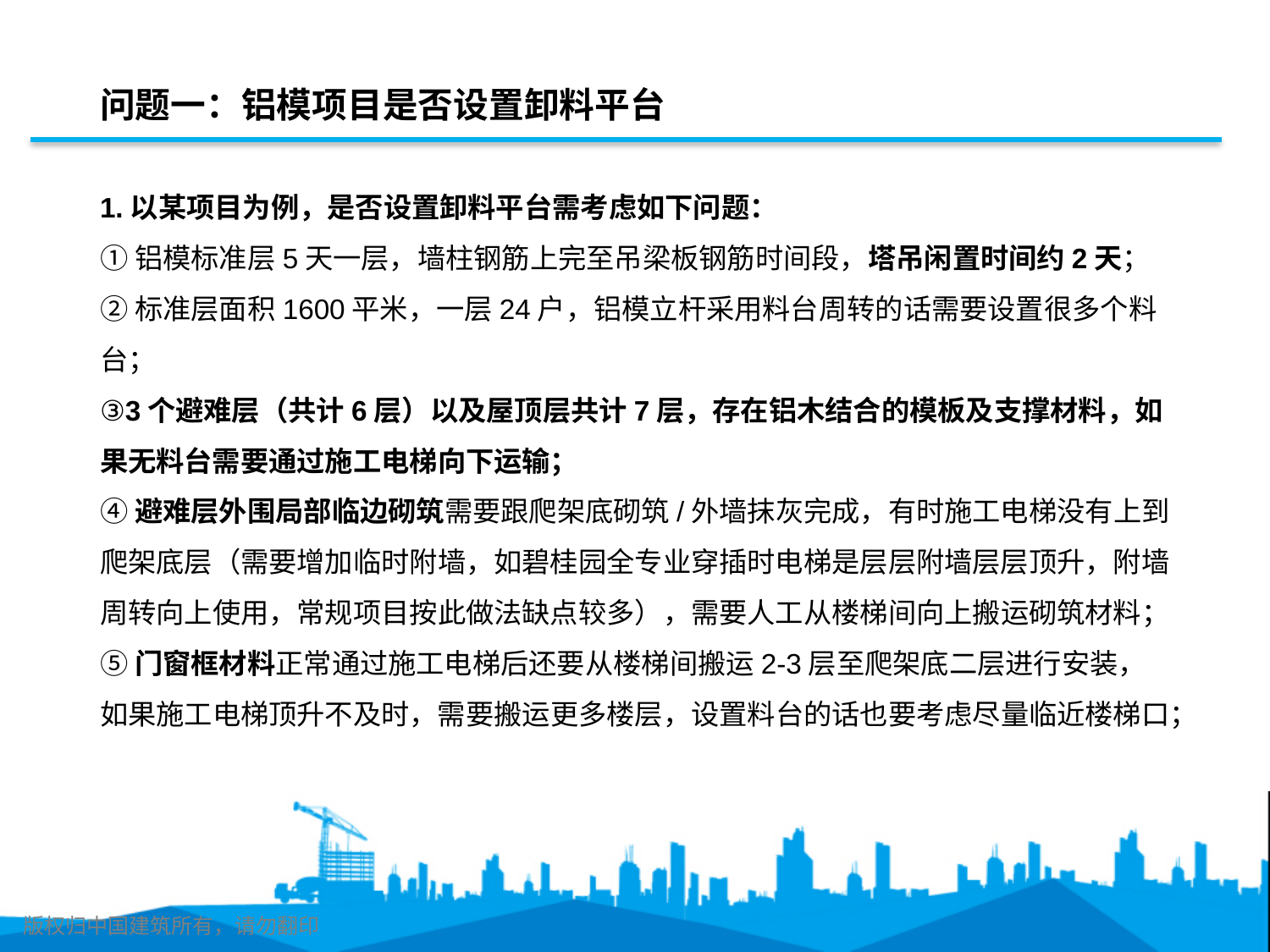

问题一：铝模项目是否设置卸料平台
1.以某项目为例，是否设置卸料平台需考虑如下问题：
①铝模标准层5天一层，墙柱钢筋上完至吊梁板钢筋时间段，塔吊闲置时间约2天；
②标准层面积1600平米，一层24户，铝模立杆采用料台周转的话需要设置很多个料台；
③3个避难层（共计6层）以及屋顶层共计7层，存在铝木结合的模板及支撑材料，如果无料台需要通过施工电梯向下运输；
④避难层外围局部临边砌筑需要跟爬架底砌筑/外墙抹灰完成，有时施工电梯没有上到爬架底层（需要增加临时附墙，如碧桂园全专业穿插时电梯是层层附墙层层顶升，附墙周转向上使用，常规项目按此做法缺点较多），需要人工从楼梯间向上搬运砌筑材料；
⑤门窗框材料正常通过施工电梯后还要从楼梯间搬运2-3层至爬架底二层进行安装，如果施工电梯顶升不及时，需要搬运更多楼层，设置料台的话也要考虑尽量临近楼梯口；
46
版权归中国建筑所有，请勿翻印